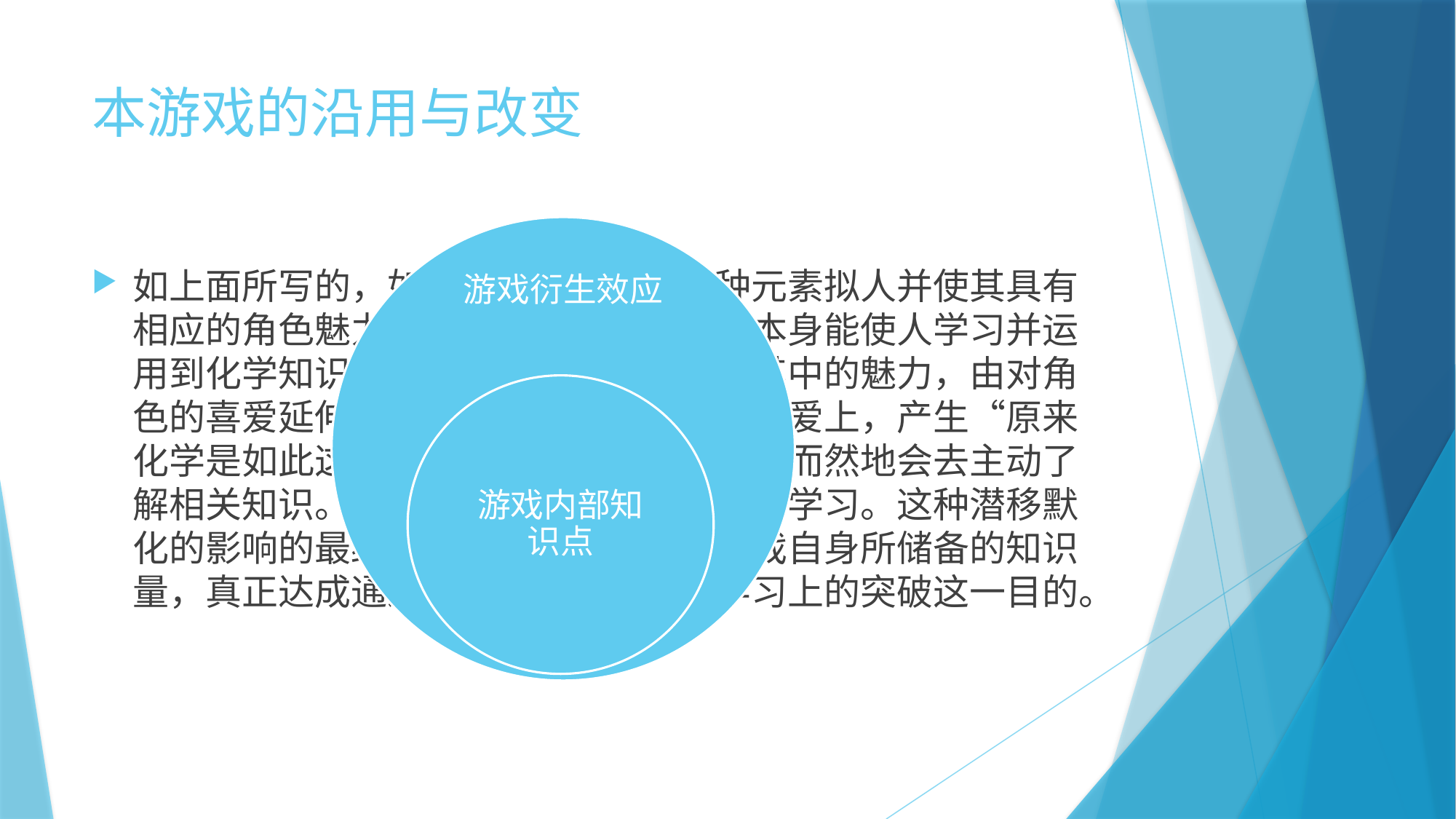

# 本游戏的沿用与改变
游戏衍生效应
游戏内部知识点
如上面所写的，如果能将化学中的种种元素拟人并使其具有相应的角色魅力的话，除了游戏进行中本身能使人学习并运用到化学知识以外，如若能使人体会到其中的魅力，由对角色的喜爱延伸到对元素、与化学知识的热爱上，产生“原来化学是如此这般的有趣”的想法，就自然而然地会去主动了解相关知识。可以说是隐形的、驱动力的学习。这种潜移默化的影响的最终效果甚至可能会超出游戏自身所储备的知识量，真正达成通过游戏这一媒介完成学习上的突破这一目的。